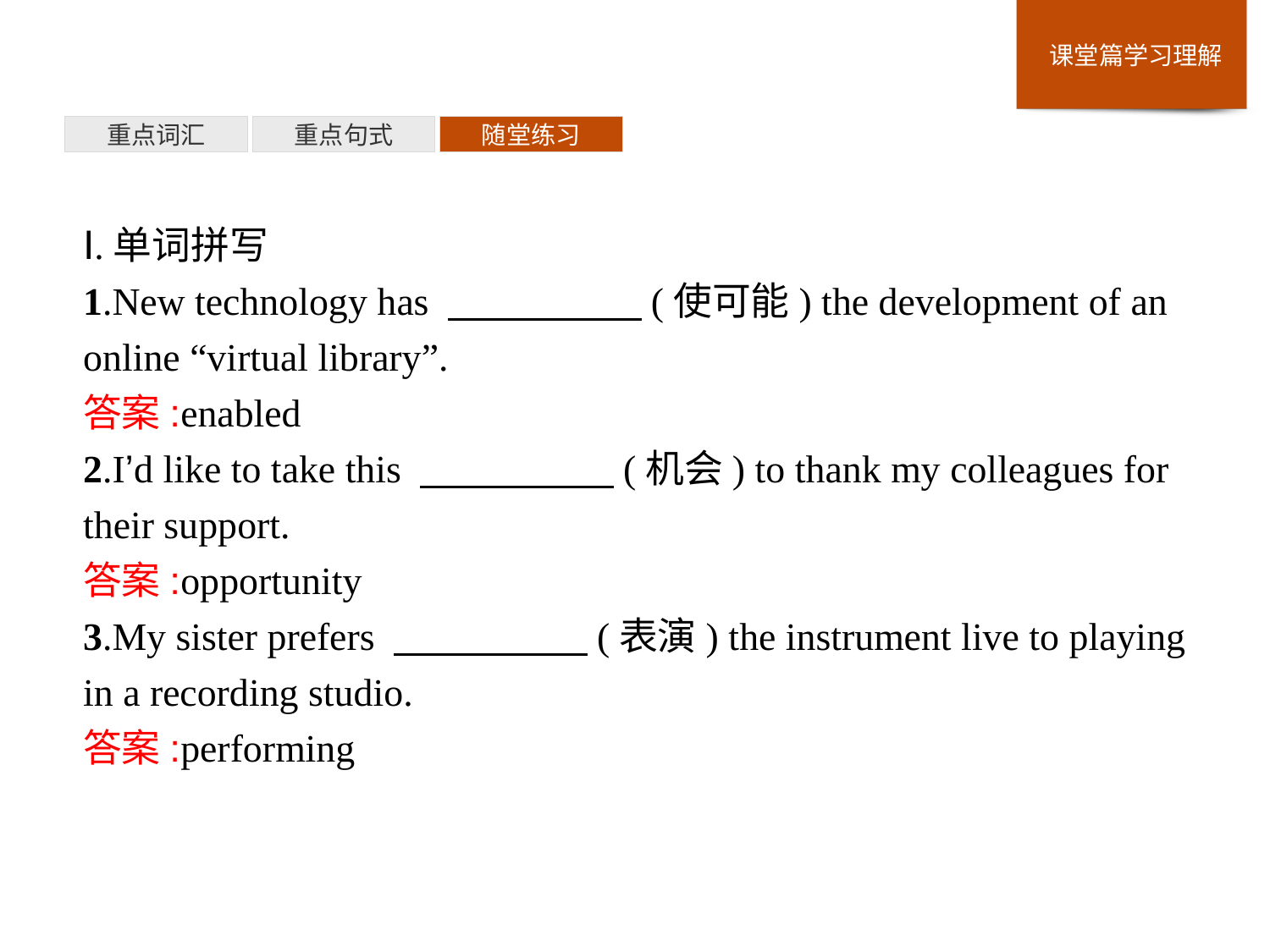

重点词汇
重点句式
随堂练习
Ⅰ.单词拼写
1.New technology has 　　　　　(使可能) the development of an online “virtual library”.
答案:enabled
2.I’d like to take this 　　　　　(机会) to thank my colleagues for their support.
答案:opportunity
3.My sister prefers 　　　　　(表演) the instrument live to playing in a recording studio.
答案:performing